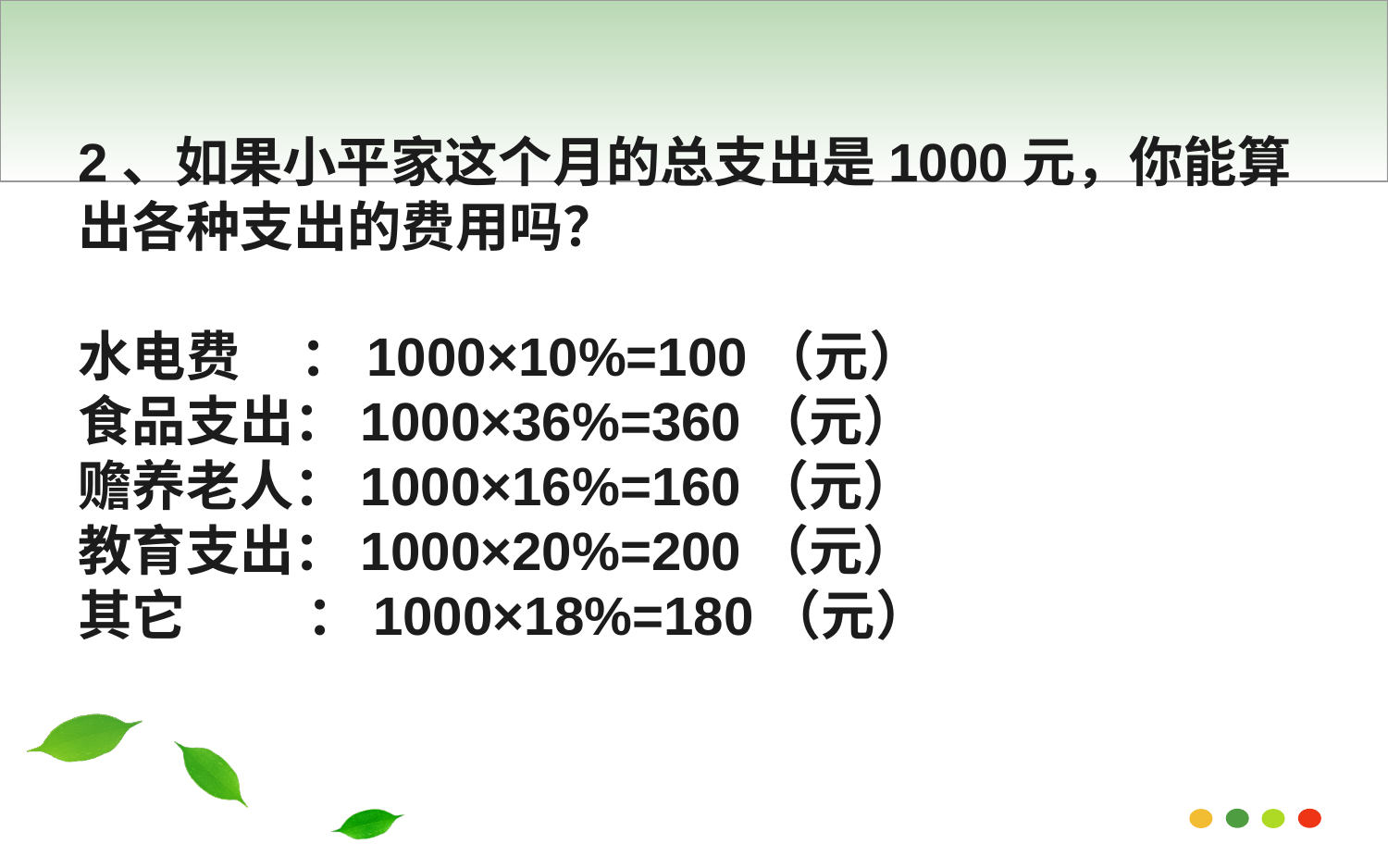

2、如果小平家这个月的总支出是1000元，你能算出各种支出的费用吗？

水电费    ：1000×10%=100（元）
食品支出：1000×36%=360（元）
赡养老人：1000×16%=160（元）
教育支出：1000×20%=200（元）
其它        ：1000×18%=180（元）